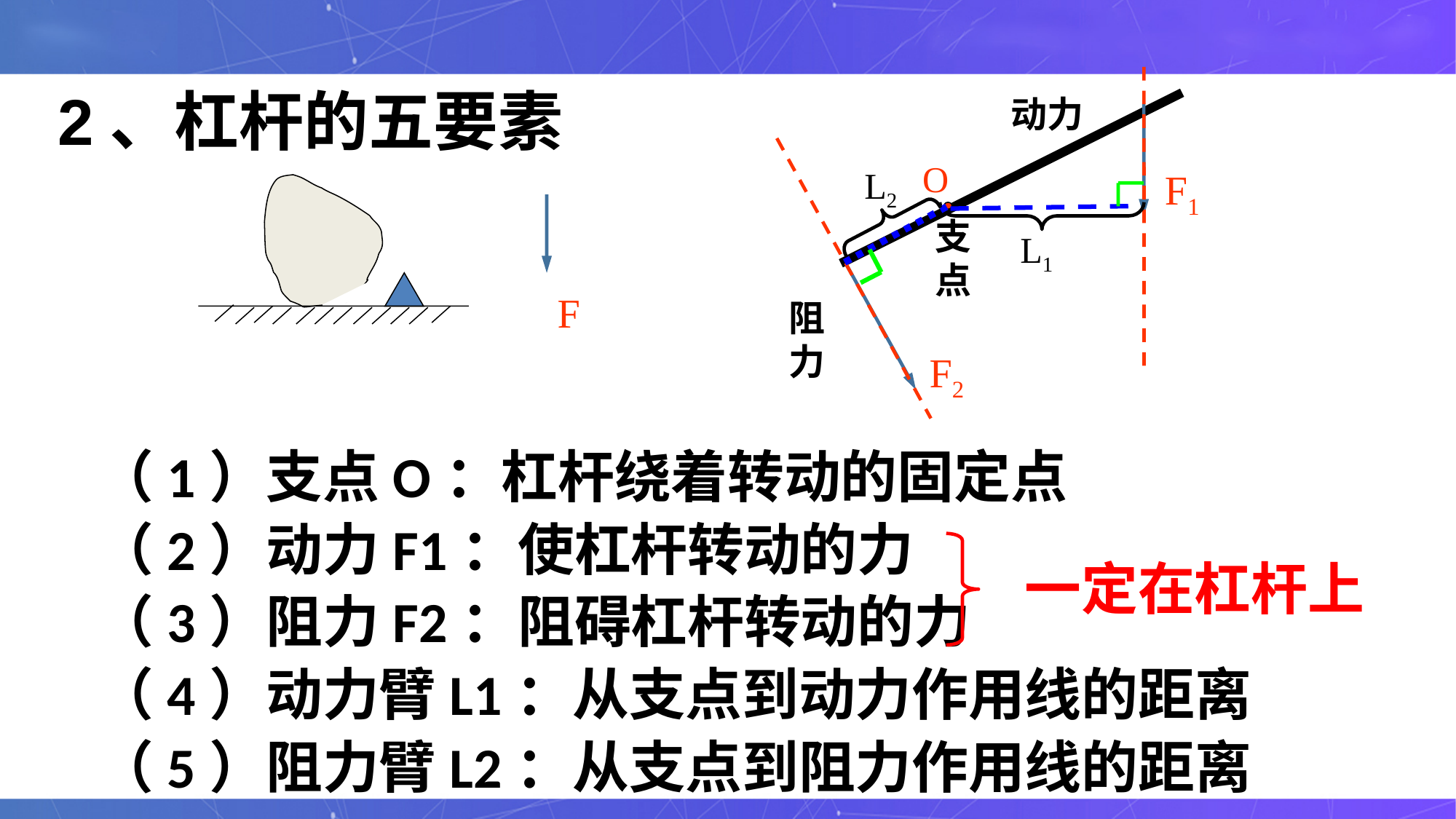

2、杠杆的五要素

 F1
动力

O
L2

 F

L1

支
点

F2
阻力
（1）支点O：杠杆绕着转动的固定点
（2）动力F1：使杠杆转动的力
（3）阻力F2：阻碍杠杆转动的力
（4）动力臂L1：从支点到动力作用线的距离
（5）阻力臂L2：从支点到阻力作用线的距离

一定在杠杆上